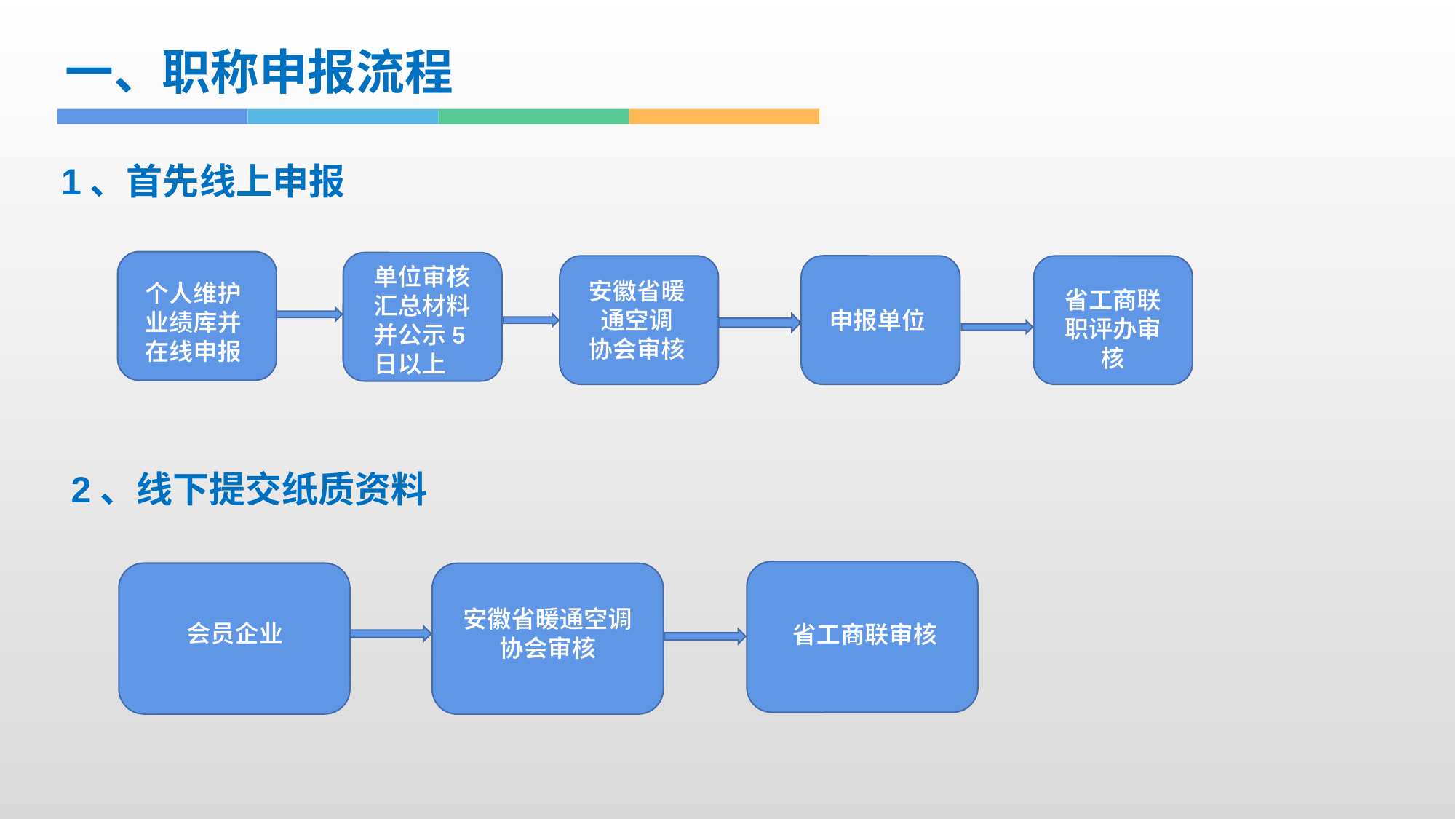

一、职称申报流程

1、首先线上申报

单位审核汇总材料并公示5日以上

安徽省暖通空调
协会审核
个人维护业绩库并在线申报
省工商联
职评办审核
申报单位

2、线下提交纸质资料

安徽省暖通空调协会审核
会员企业
省工商联审核